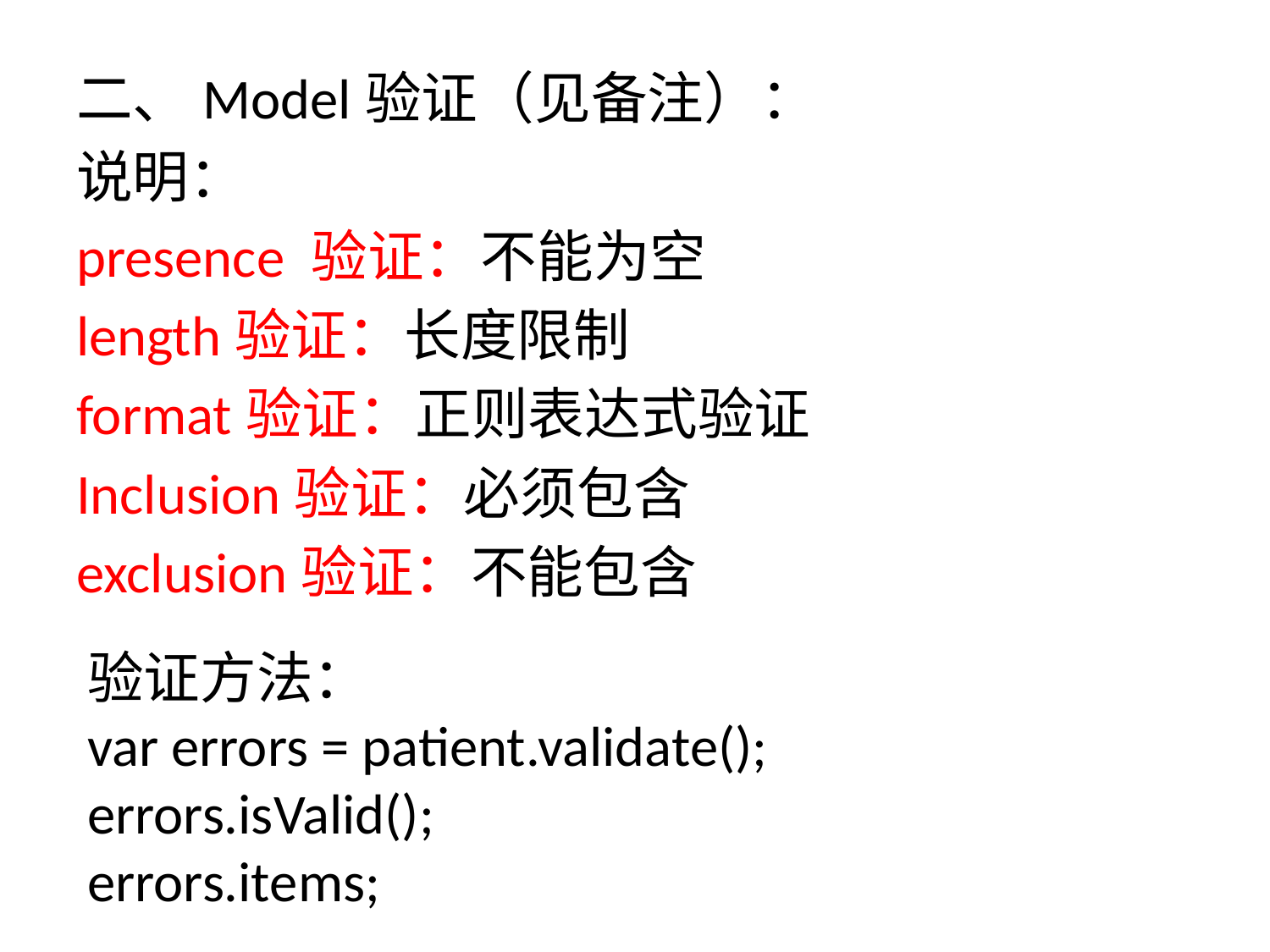

二、Model验证（见备注）：
说明：
presence 验证：不能为空
length验证：长度限制
format验证：正则表达式验证
Inclusion验证：必须包含
exclusion验证：不能包含

验证方法：
var errors = patient.validate();
errors.isValid();
errors.items;